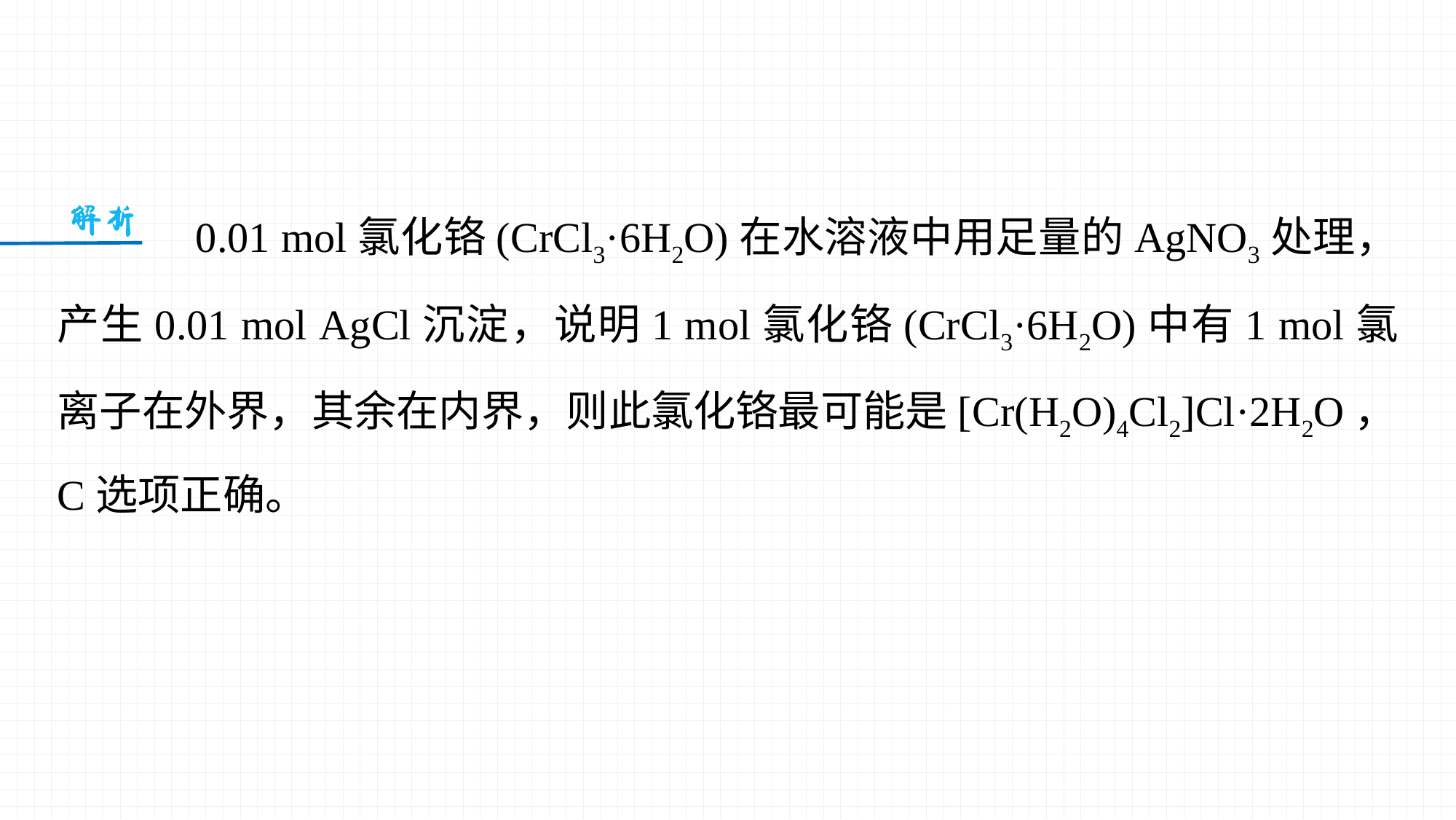

0.01 mol氯化铬(CrCl3·6H2O)在水溶液中用足量的AgNO3处理，产生0.01 mol AgCl沉淀，说明1 mol氯化铬(CrCl3·6H2O)中有1 mol氯离子在外界，其余在内界，则此氯化铬最可能是[Cr(H2O)4Cl2]Cl·2H2O，C选项正确。